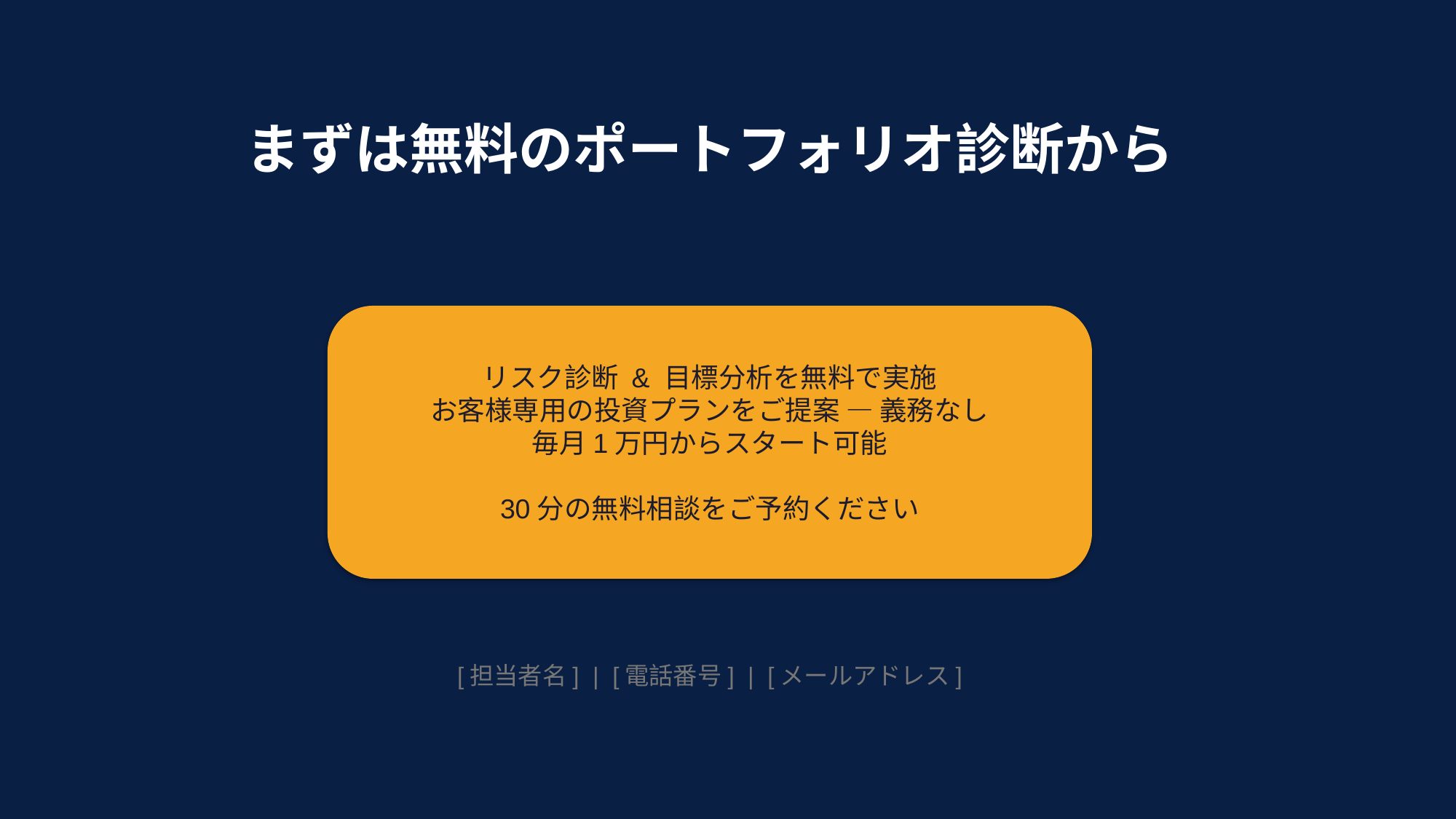

まずは無料のポートフォリオ診断から
リスク診断 & 目標分析を無料で実施
お客様専用の投資プランをご提案 — 義務なし
毎月1万円からスタート可能
30分の無料相談をご予約ください
[担当者名]  |  [電話番号]  |  [メールアドレス]